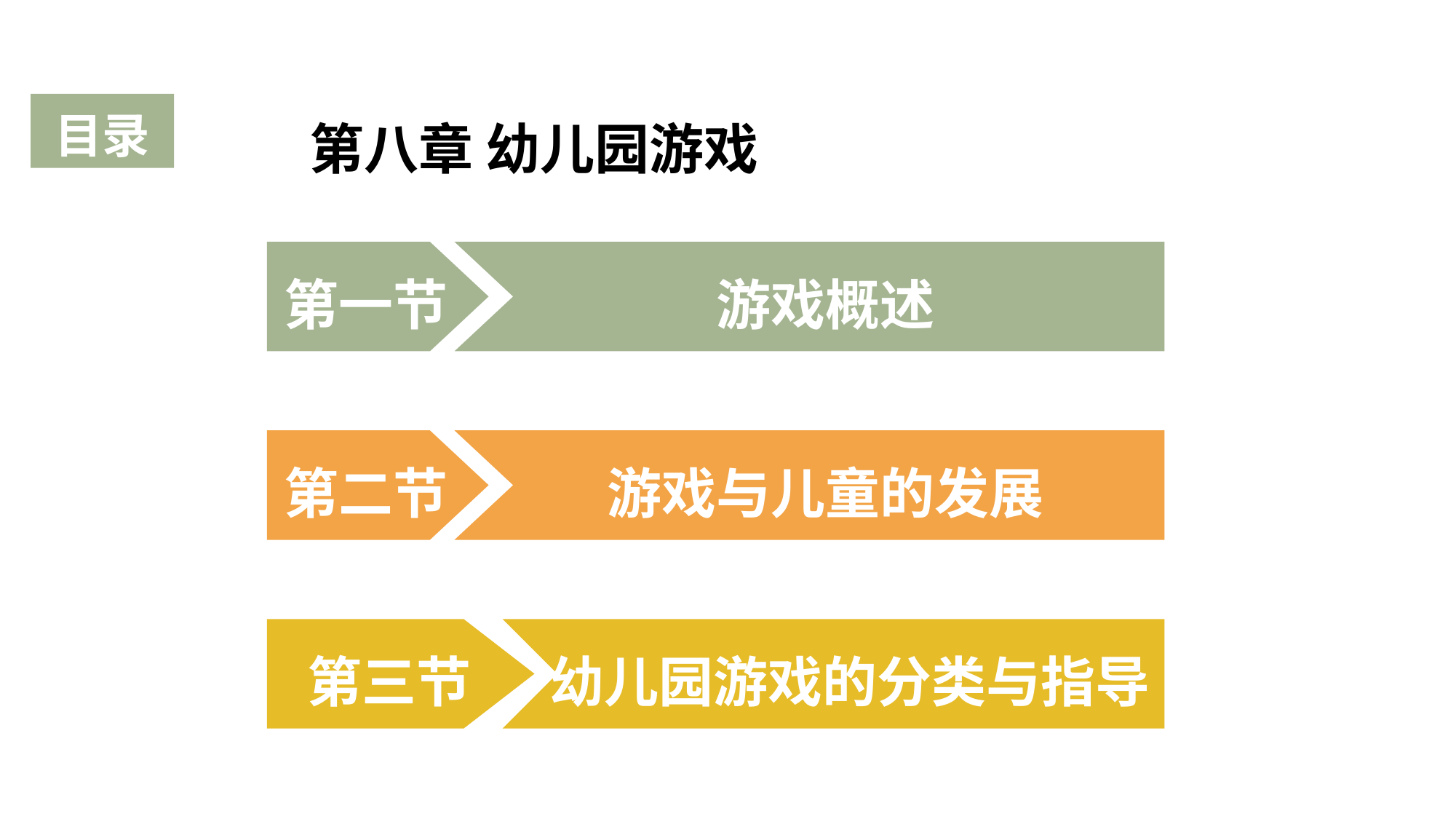

目录
第八章 幼儿园游戏
第一节
游戏概述
第二节
游戏与儿童的发展
第三节
幼儿园游戏的分类与指导